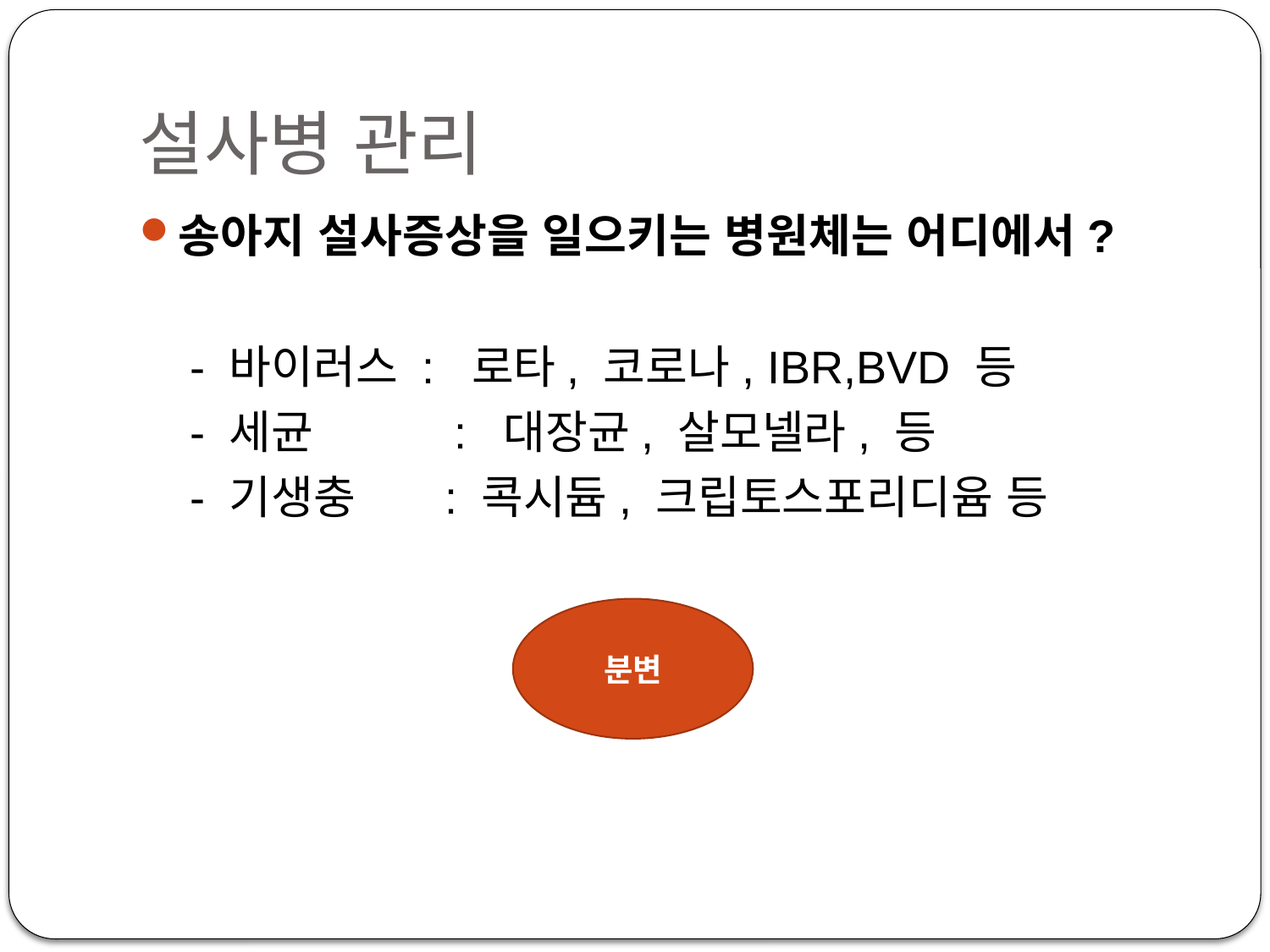

# 설사병 관리
송아지 설사증상을 일으키는 병원체는 어디에서?

    - 바이러스 :  로타, 코로나, IBR,BVD 등
    - 세균          :  대장균, 살모넬라, 등
    - 기생충      : 콕시듐, 크립토스포리디윰 등

분변